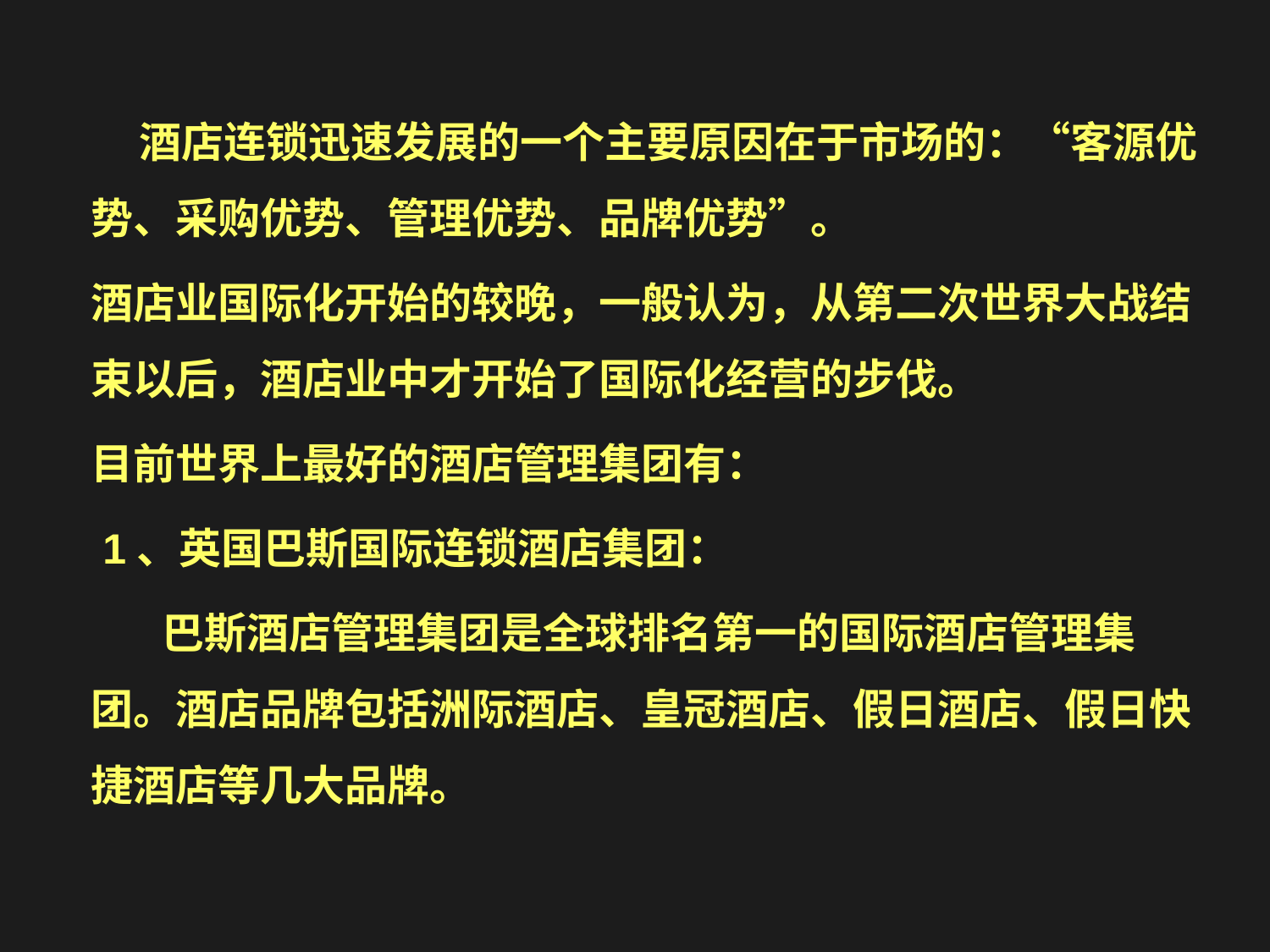

酒店连锁迅速发展的一个主要原因在于市场的：“客源优势、采购优势、管理优势、品牌优势”。
酒店业国际化开始的较晚，一般认为，从第二次世界大战结束以后，酒店业中才开始了国际化经营的步伐。
目前世界上最好的酒店管理集团有：
 1、英国巴斯国际连锁酒店集团：
　   巴斯酒店管理集团是全球排名第一的国际酒店管理集团。酒店品牌包括洲际酒店、皇冠酒店、假日酒店、假日快捷酒店等几大品牌。